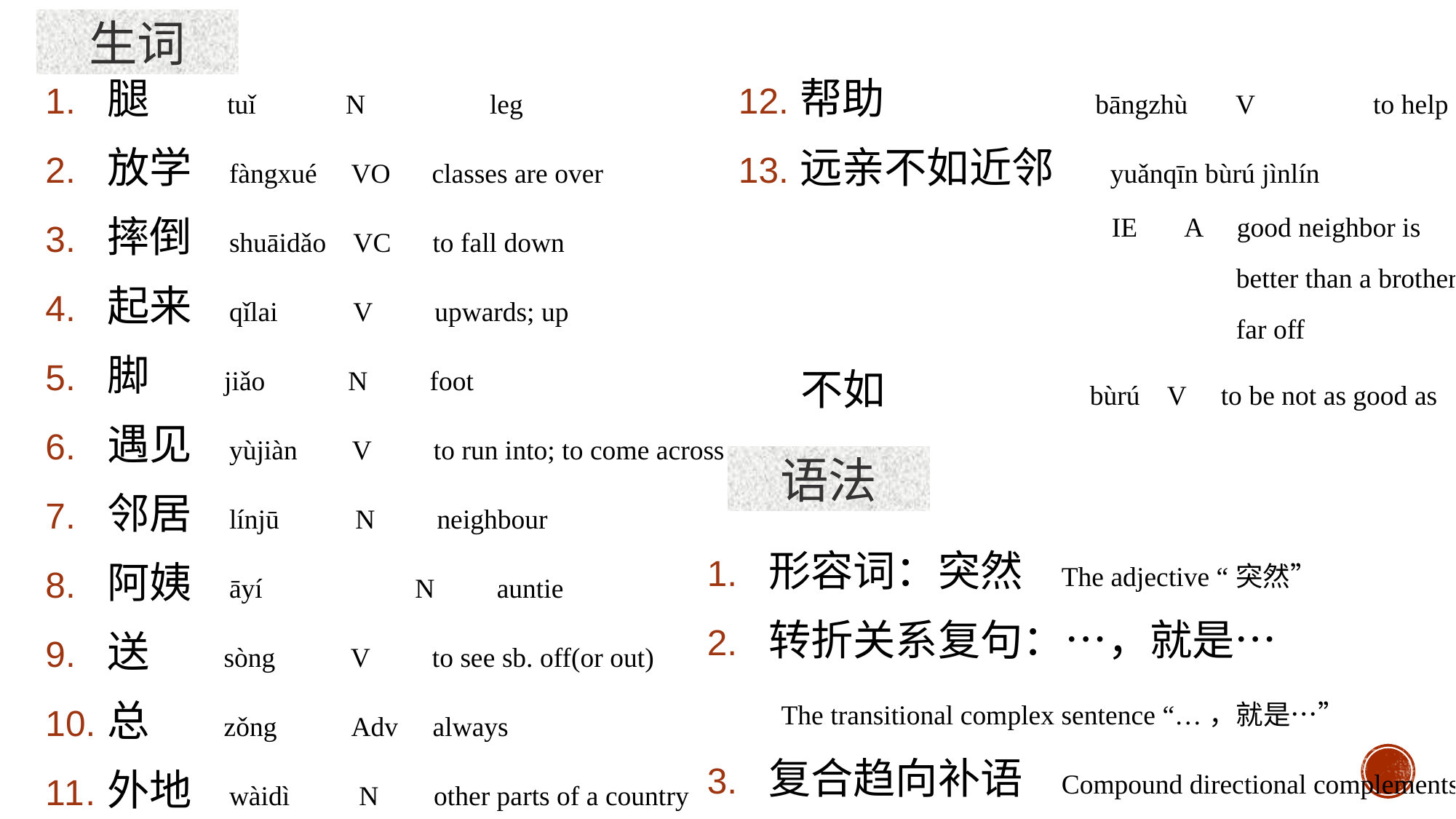

生词
腿           tuǐ             N 	        leg
放学     fàngxué     VO      classes are over
摔倒     shuāidǎo    VC      to fall down
起来     qǐlai           V         upwards; up
脚          jiǎo            N         foot
遇见     yùjiàn        V         to run into; to come across
邻居     línjū           N         neighbour
阿姨     āyí	             N         auntie
送           sòng           V         to see sb. off(or out)
总           zǒng           Adv     always
外地     wàidì          N        other parts of a country
帮助                                 bāngzhù       V 	    to help
远亲不如近邻        yuǎnqīn bùrú jìnlín
                                                      IE       A     good neighbor is
                                                                        better than a brother
                                                                        far off
         不如                                bùrú    V     to be not as good as
语法
形容词：突然   The adjective “突然”
转折关系复句：…，就是…
       The transitional complex sentence “…，就是…”
复合趋向补语   Compound directional complements